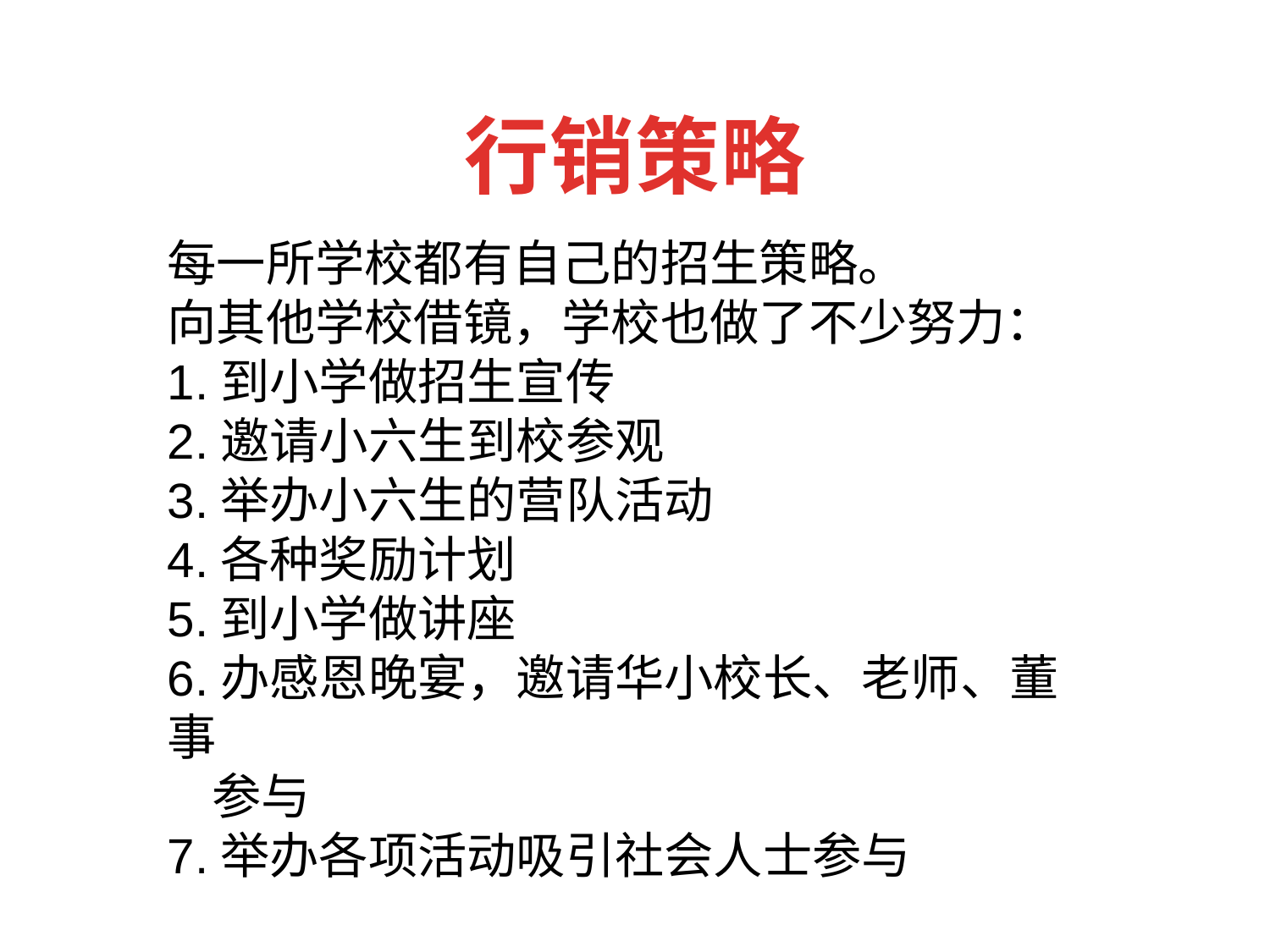

行销策略
每一所学校都有自己的招生策略。
向其他学校借镜，学校也做了不少努力：
1.到小学做招生宣传
2.邀请小六生到校参观
3.举办小六生的营队活动
4.各种奖励计划
5.到小学做讲座
6.办感恩晚宴，邀请华小校长、老师、董事
   参与
7.举办各项活动吸引社会人士参与